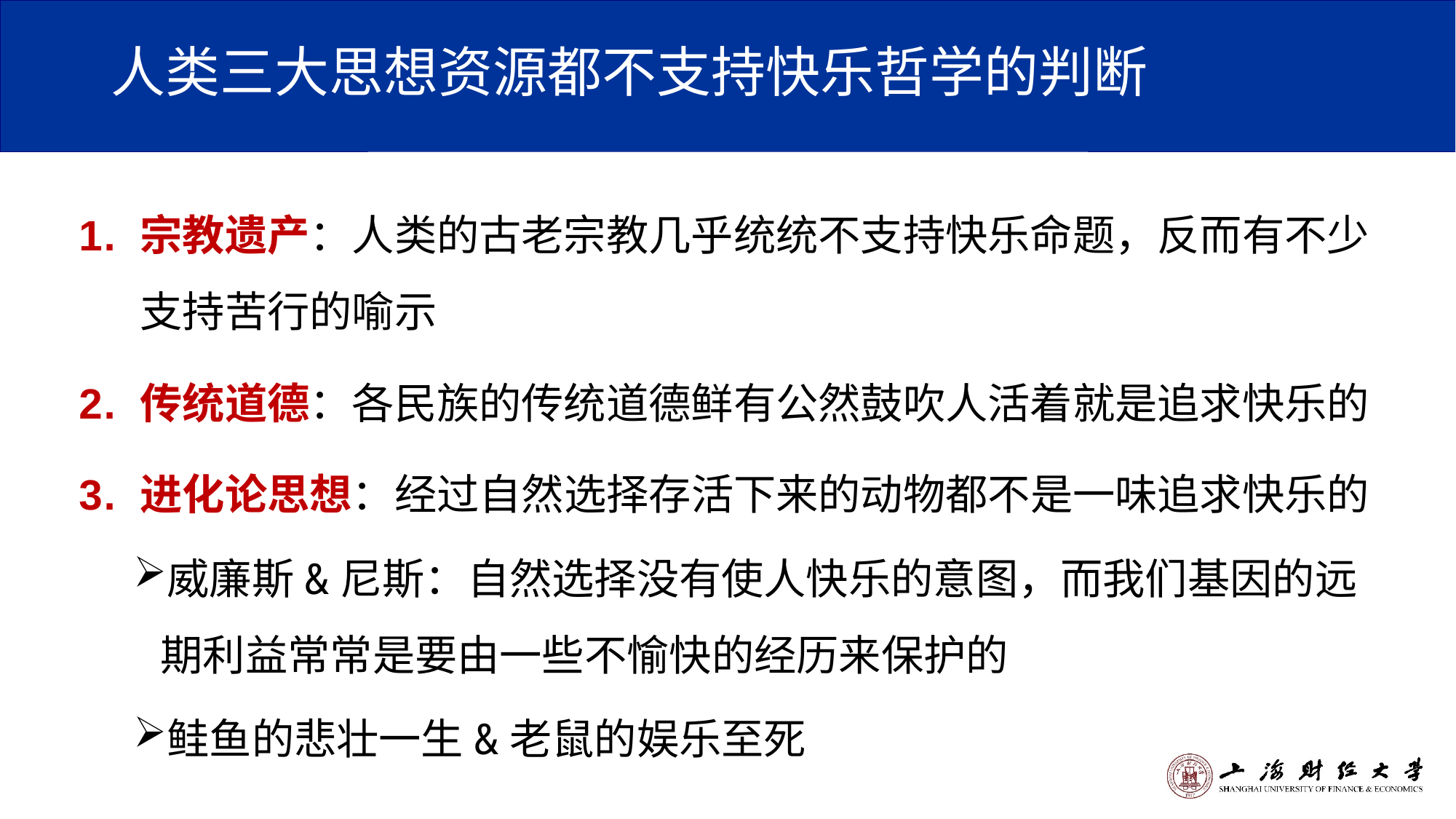

# 人类三大思想资源都不支持快乐哲学的判断
宗教遗产：人类的古老宗教几乎统统不支持快乐命题，反而有不少支持苦行的喻示
传统道德：各民族的传统道德鲜有公然鼓吹人活着就是追求快乐的
进化论思想：经过自然选择存活下来的动物都不是一味追求快乐的
威廉斯&尼斯：自然选择没有使人快乐的意图，而我们基因的远期利益常常是要由一些不愉快的经历来保护的
鲑鱼的悲壮一生&老鼠的娱乐至死